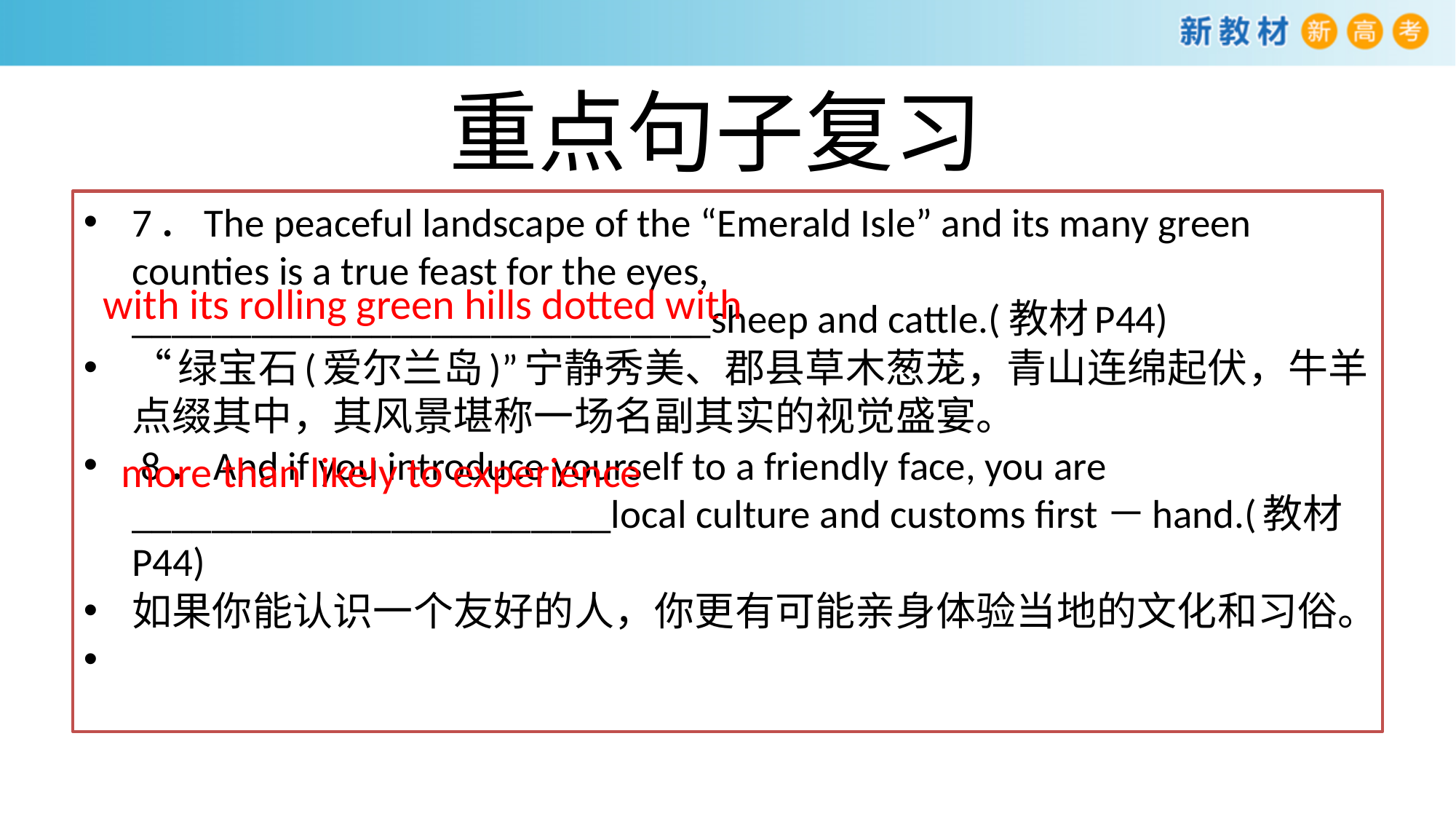

# 重点句子复习
7．The peaceful landscape of the “Emerald Isle” and its many green counties is a true feast for the eyes, _____________________________sheep and cattle.(教材P44)
“绿宝石(爱尔兰岛)”宁静秀美、郡县草木葱茏，青山连绵起伏，牛羊点缀其中，其风景堪称一场名副其实的视觉盛宴。
 8．And if you introduce yourself to a friendly face, you are ________________________local culture and customs first－hand.(教材P44)
如果你能认识一个友好的人，你更有可能亲身体验当地的文化和习俗。

with its rolling green hills dotted with
more than likely to experience